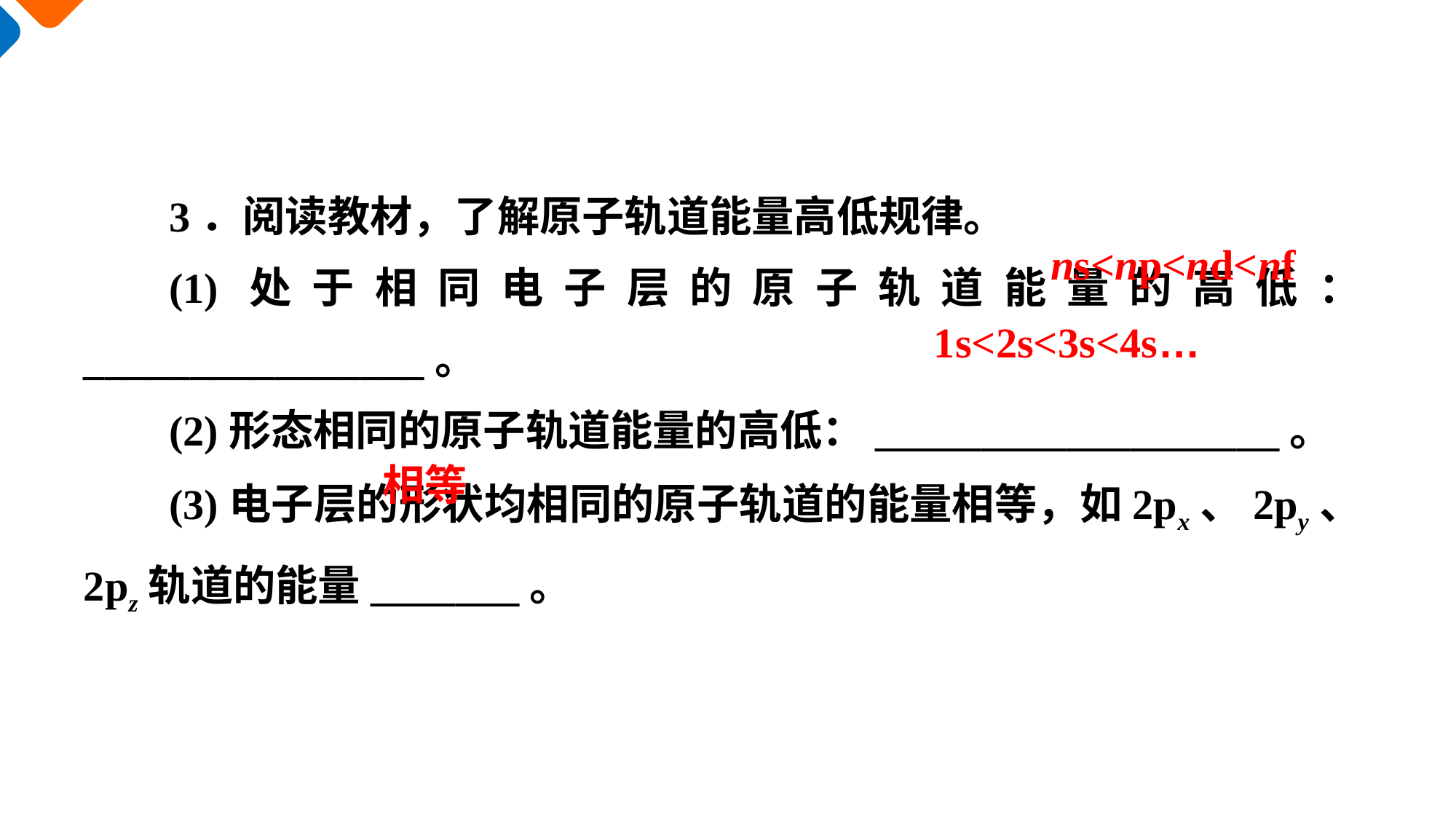

3．阅读教材，了解原子轨道能量高低规律。
(1)处于相同电子层的原子轨道能量的高低：________________。
(2)形态相同的原子轨道能量的高低：___________________。
(3)电子层的形状均相同的原子轨道的能量相等，如2px、2py、2pz轨道的能量_______。

ns<np<nd<nf
1s<2s<3s<4s…
相等